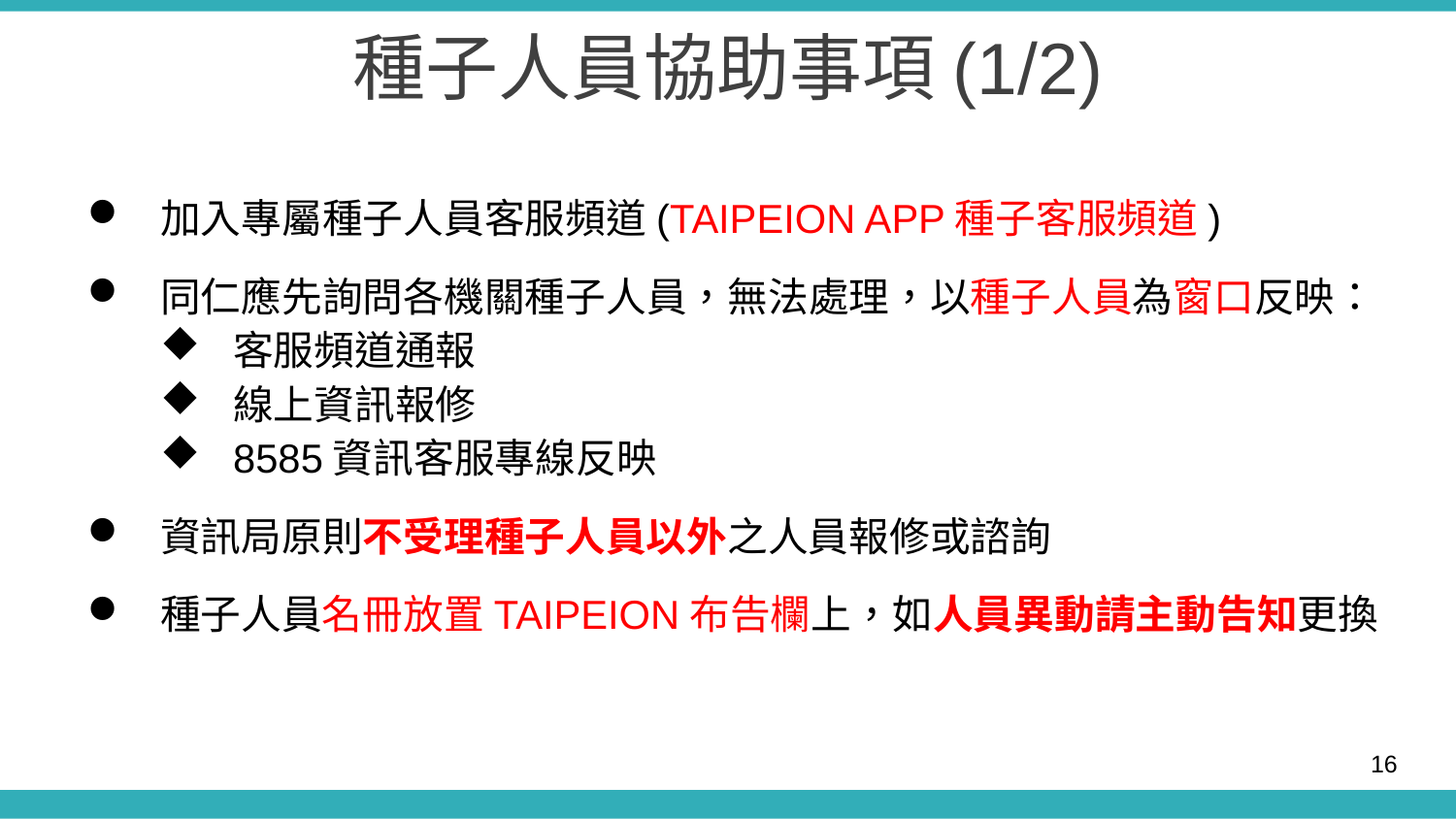

種子人員協助事項(1/2)
加入專屬種子人員客服頻道(TAIPEION APP種子客服頻道)
同仁應先詢問各機關種子人員，無法處理，以種子人員為窗口反映：
客服頻道通報
線上資訊報修
8585資訊客服專線反映
資訊局原則不受理種子人員以外之人員報修或諮詢
種子人員名冊放置TAIPEION布告欄上，如人員異動請主動告知更換
16